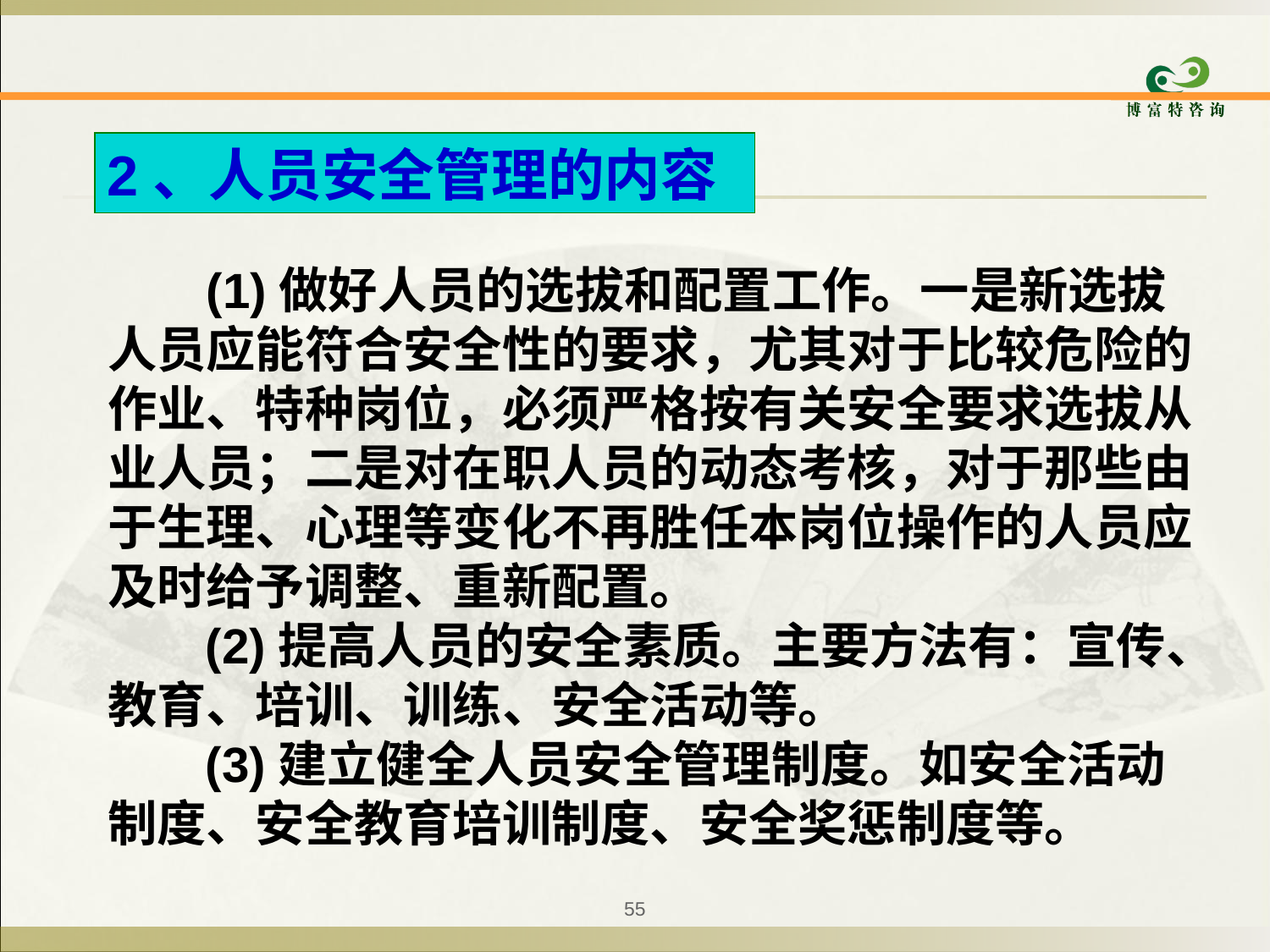

2、人员安全管理的内容
　 (1)做好人员的选拔和配置工作。一是新选拔人员应能符合安全性的要求，尤其对于比较危险的作业、特种岗位，必须严格按有关安全要求选拔从业人员；二是对在职人员的动态考核，对于那些由于生理、心理等变化不再胜任本岗位操作的人员应及时给予调整、重新配置。
　(2)提高人员的安全素质。主要方法有：宣传、教育、培训、训练、安全活动等。
　(3)建立健全人员安全管理制度。如安全活动制度、安全教育培训制度、安全奖惩制度等。
55